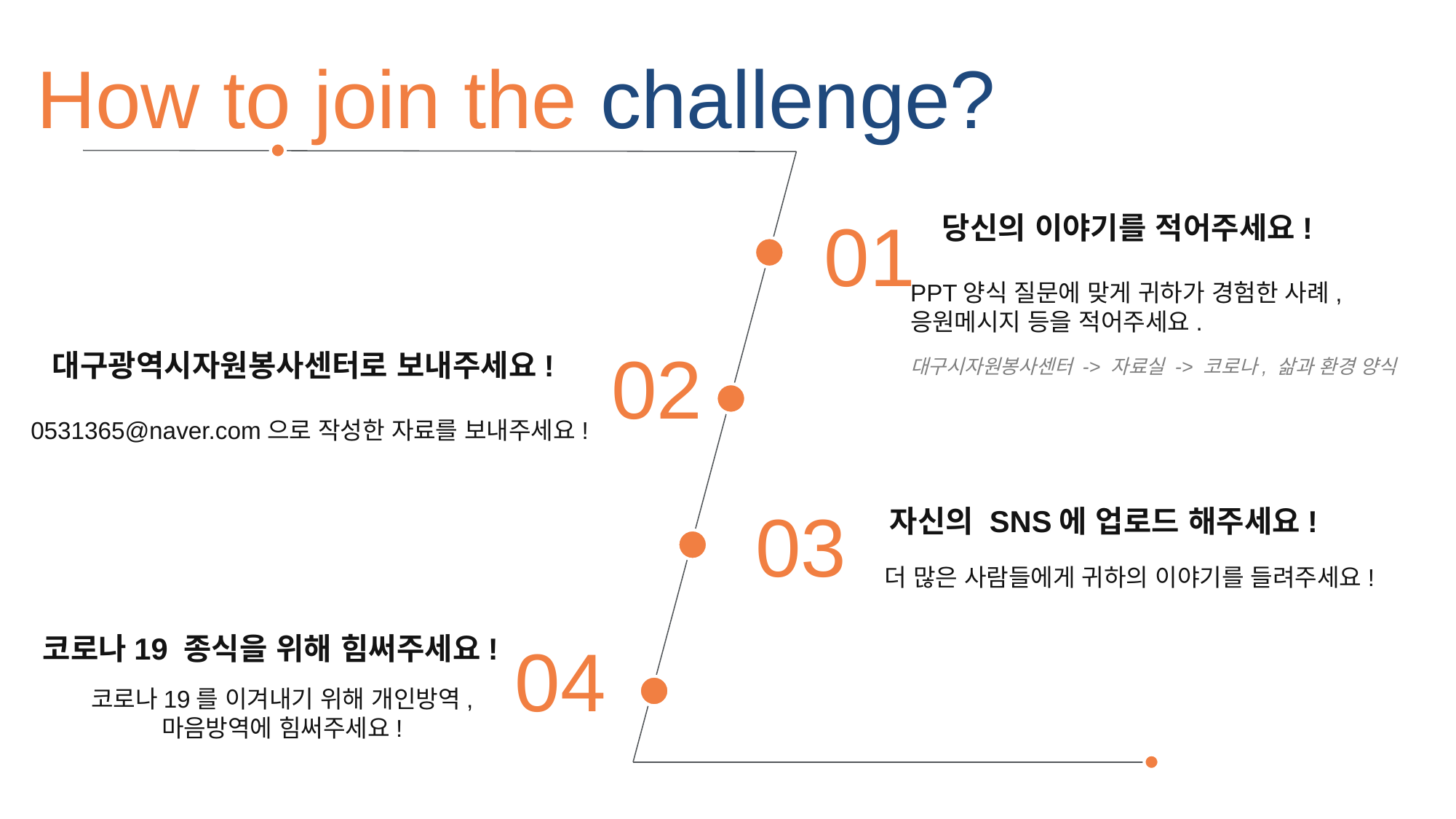

How to join the challenge?

01
당신의 이야기를 적어주세요!

PPT양식 질문에 맞게 귀하가 경험한 사례, 응원메시지 등을 적어주세요.

대구시자원봉사센터 -> 자료실 -> 코로나, 삶과 환경 양식

02
대구광역시자원봉사센터로 보내주세요!

0531365@naver.com으로 작성한 자료를 보내주세요!
03
자신의 SNS에 업로드 해주세요!

더 많은 사람들에게 귀하의 이야기를 들려주세요!
코로나19 종식을 위해 힘써주세요!
04

코로나19를 이겨내기 위해 개인방역, 마음방역에 힘써주세요!